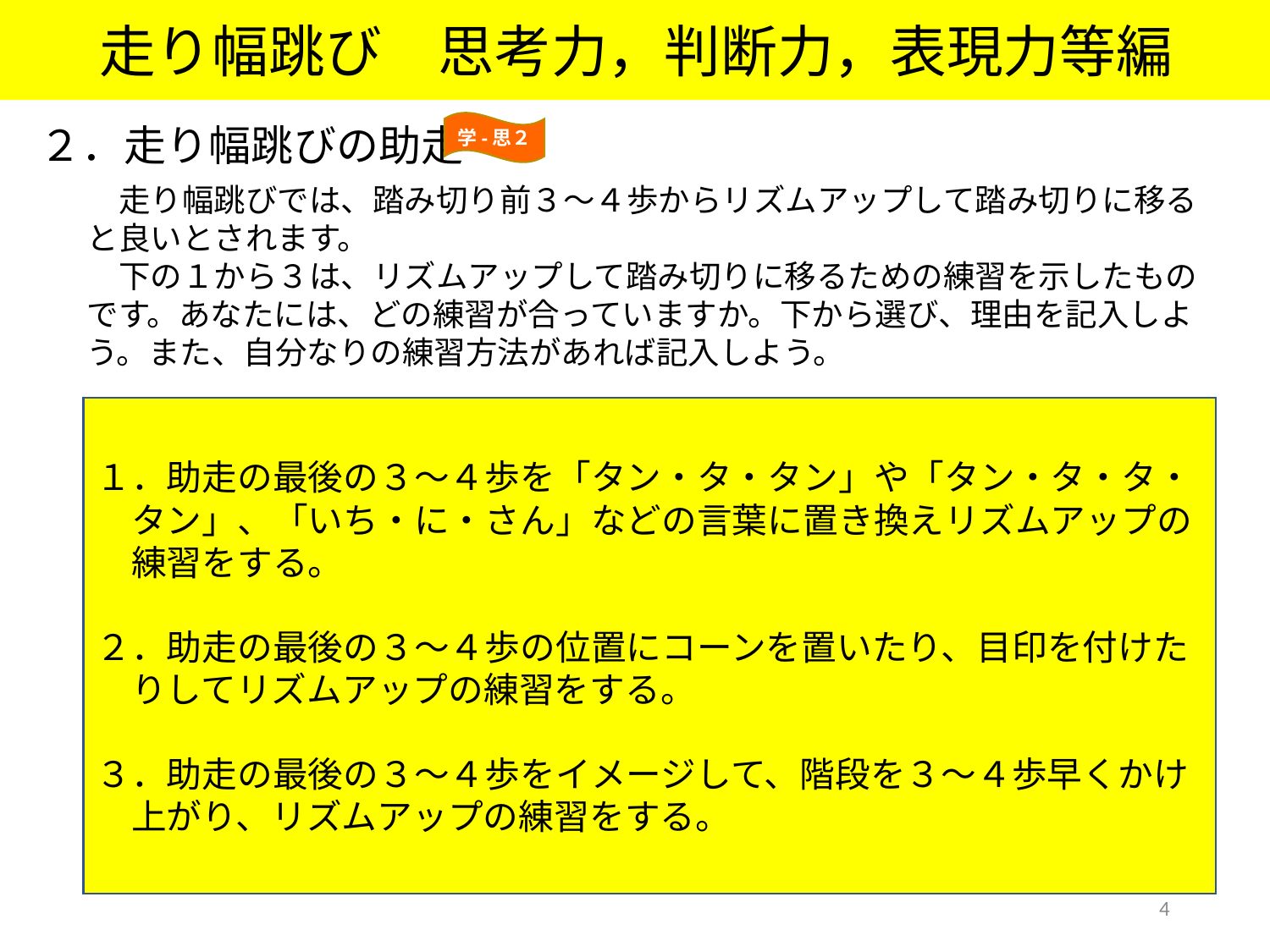

走り幅跳び　思考力，判断力，表現力等編
２．走り幅跳びの助走
学-思２
　走り幅跳びでは、踏み切り前３～４歩からリズムアップして踏み切りに移ると良いとされます。
　下の１から３は、リズムアップして踏み切りに移るための練習を示したものです。あなたには、どの練習が合っていますか。下から選び、理由を記入しよう。また、自分なりの練習方法があれば記入しよう。

１．助走の最後の３～４歩を「タン・タ・タン」や「タン・タ・タ・
　タン」、「いち・に・さん」などの言葉に置き換えリズムアップの
　練習をする。

２．助走の最後の３～４歩の位置にコーンを置いたり、目印を付けた
　りしてリズムアップの練習をする。

３．助走の最後の３～４歩をイメージして、階段を３～４歩早くかけ
　上がり、リズムアップの練習をする。
4